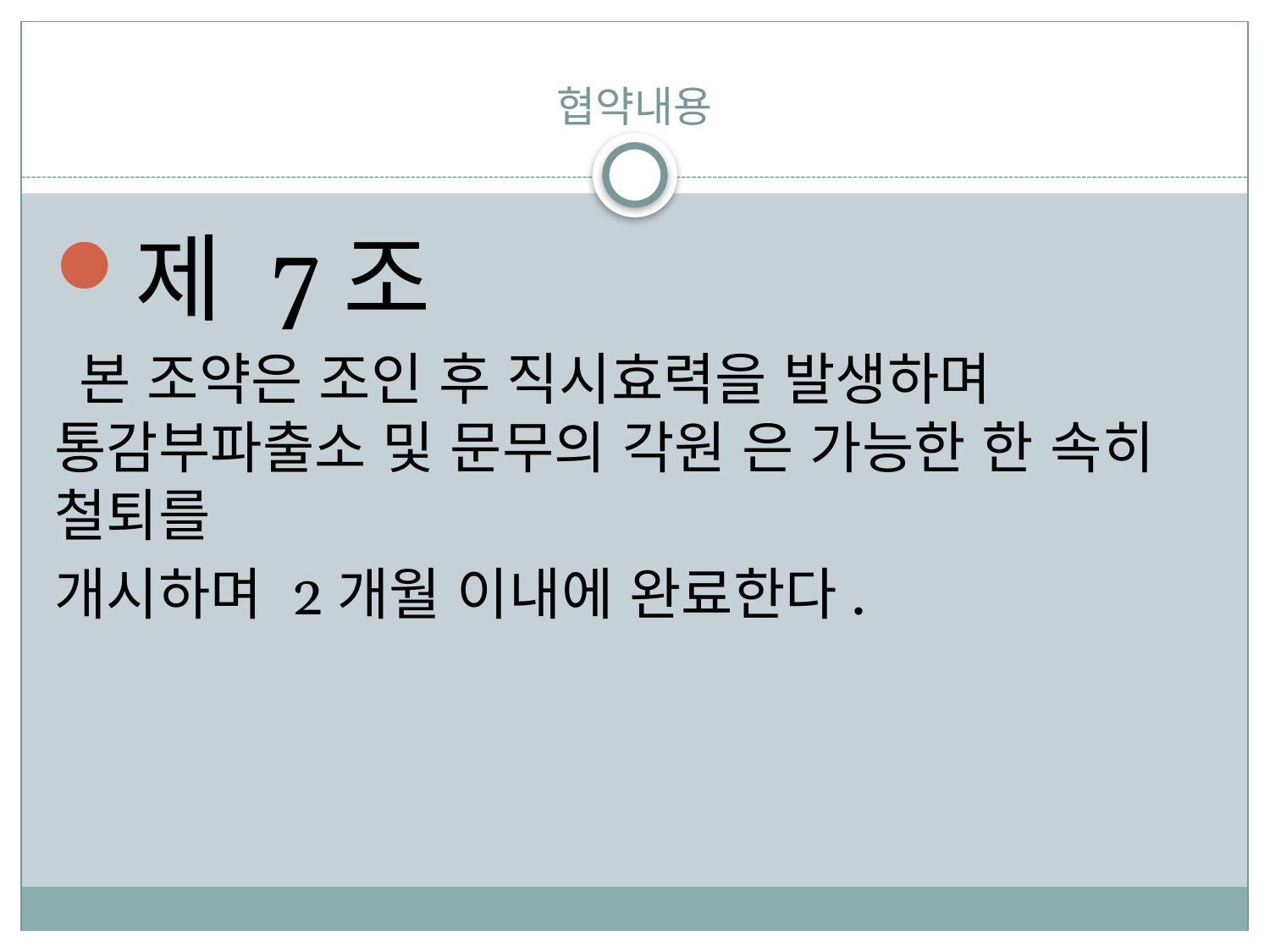

# 협약내용
제 7조
 본 조약은 조인 후 직시효력을 발생하며 통감부파출소 및 문무의 각원 은 가능한 한 속히 철퇴를
개시하며 2개월 이내에 완료한다.